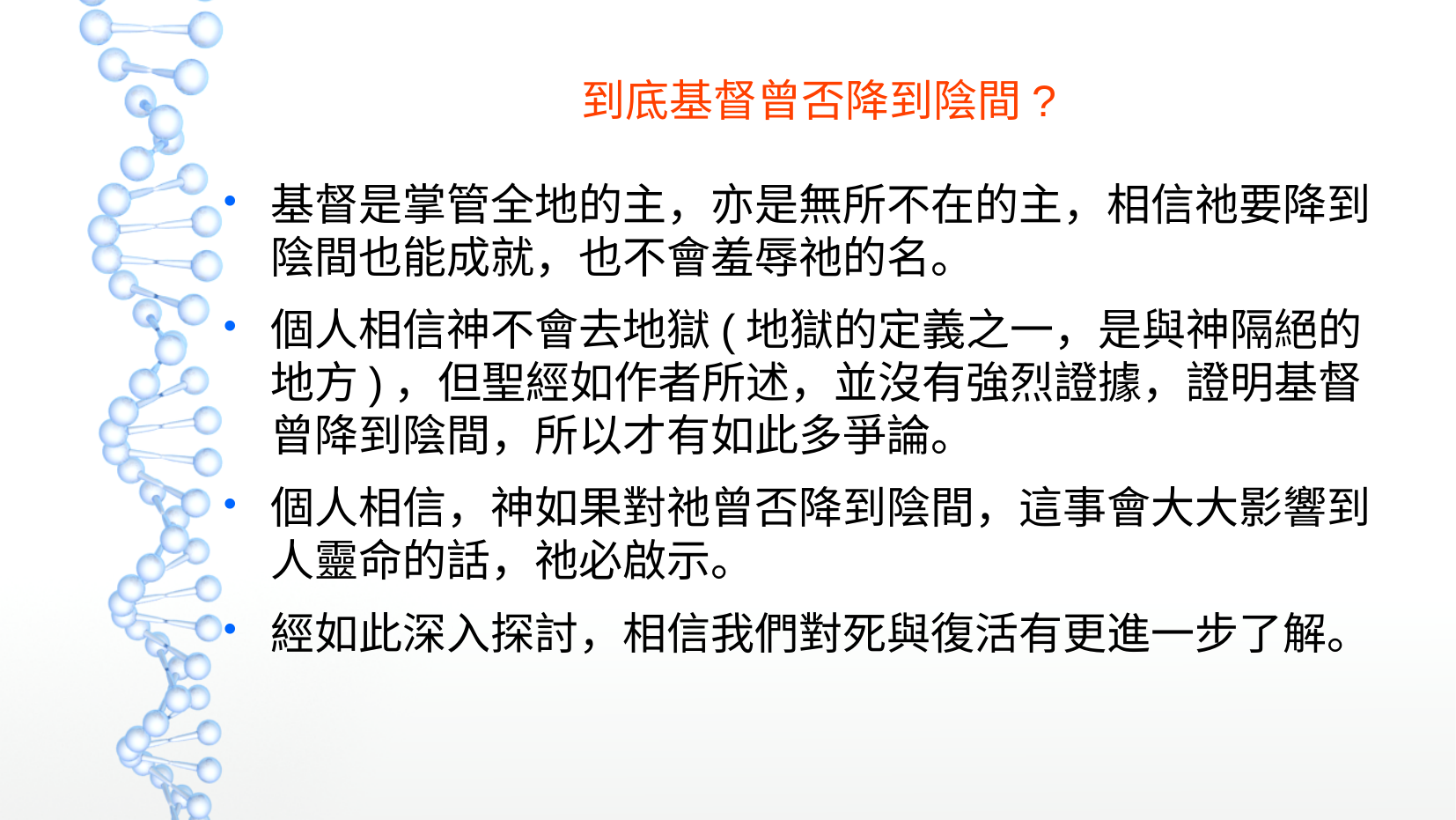

到底基督曾否降到陰間?
基督是掌管全地的主，亦是無所不在的主，相信祂要降到陰間也能成就，也不會羞辱祂的名。
個人相信神不會去地獄(地獄的定義之一，是與神隔絕的地方)，但聖經如作者所述，並沒有強烈證據，證明基督曾降到陰間，所以才有如此多爭論。
個人相信，神如果對祂曾否降到陰間，這事會大大影響到人靈命的話，祂必啟示。
經如此深入探討，相信我們對死與復活有更進一步了解。